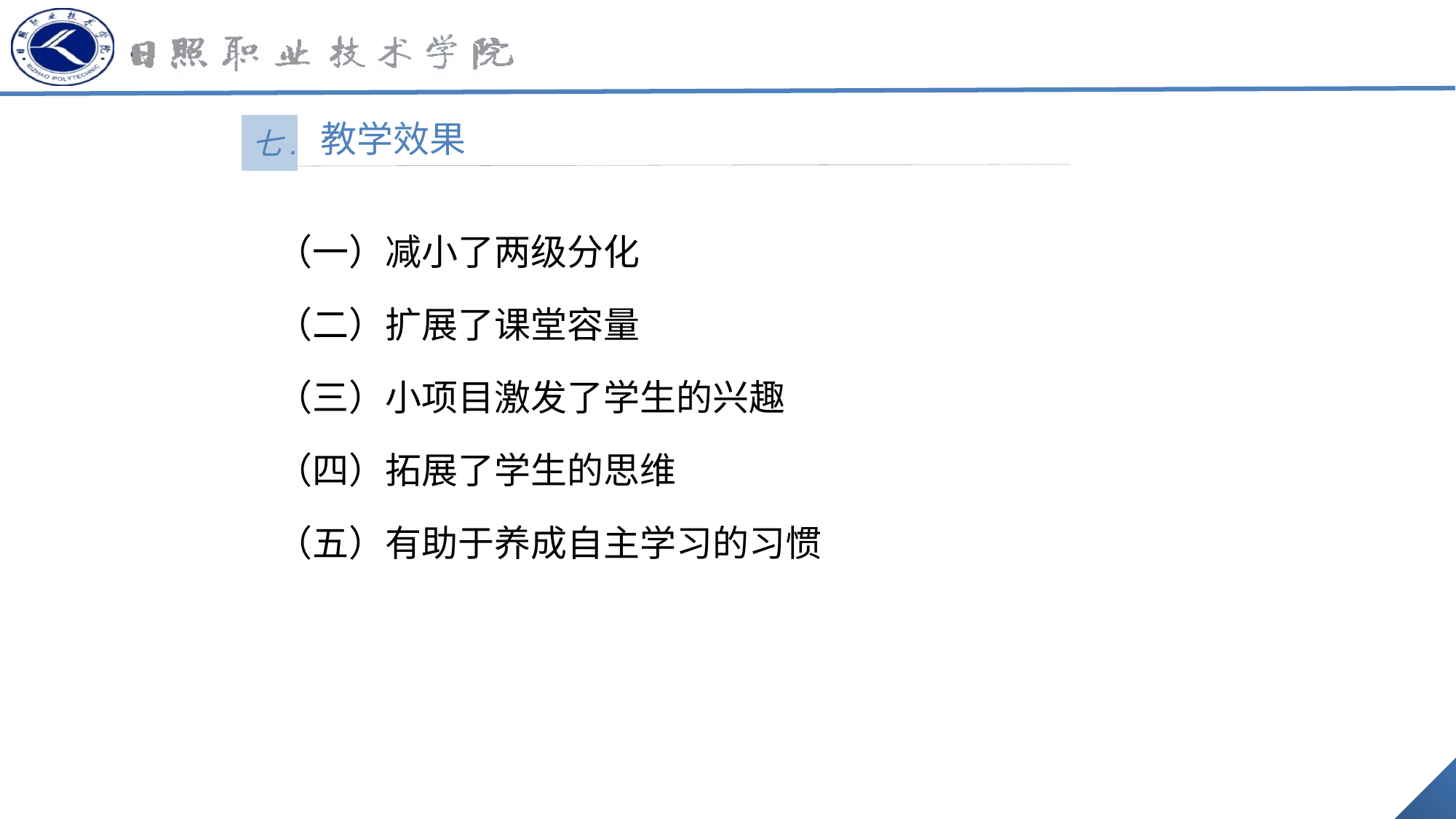

教学效果
七.
（一）减小了两级分化
（二）扩展了课堂容量
（三）小项目激发了学生的兴趣
（四）拓展了学生的思维
（五）有助于养成自主学习的习惯